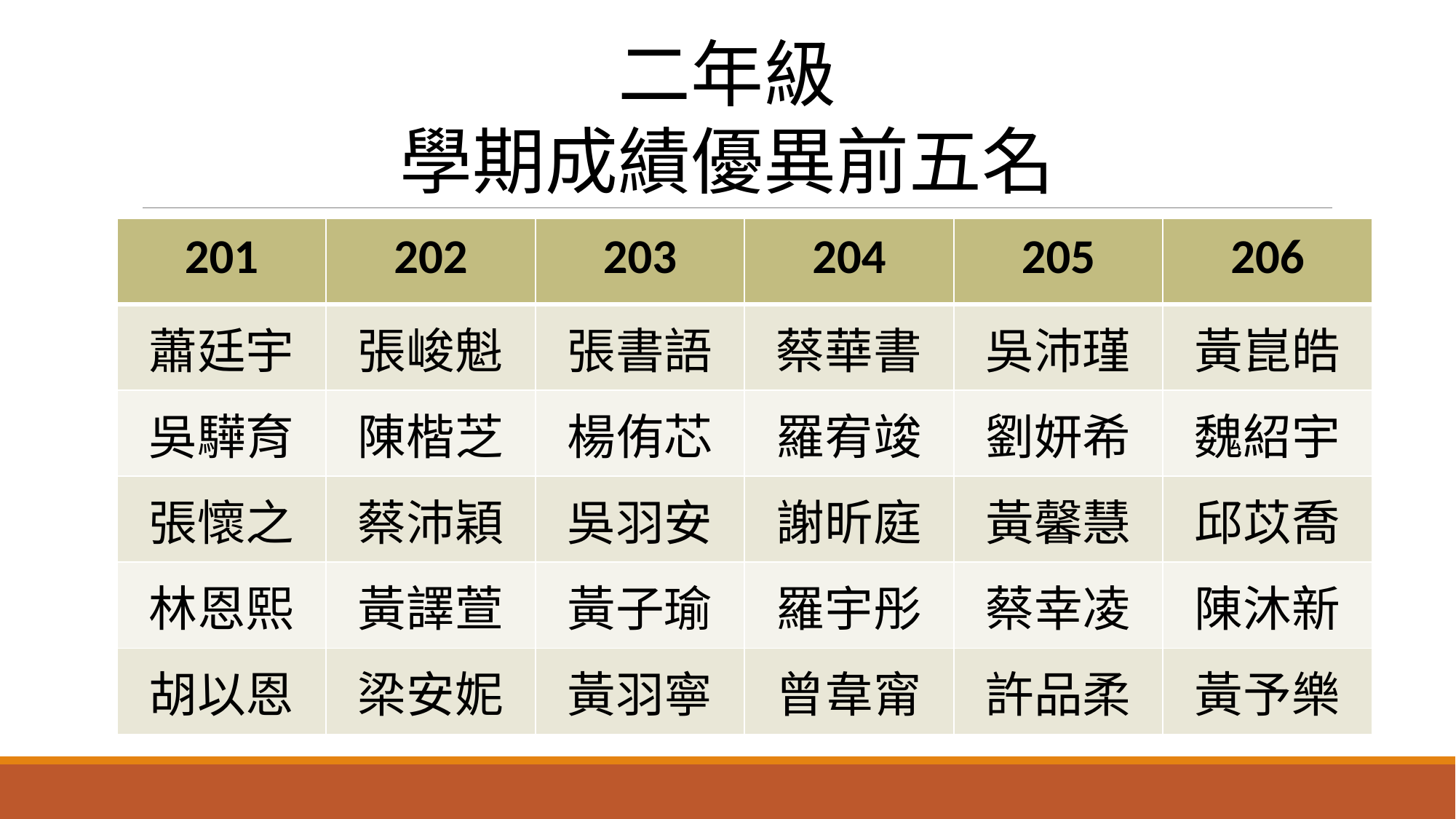

二年級
學期成績優異前五名
| 201 | 202 | 203 | 204 | 205 | 206 |
| --- | --- | --- | --- | --- | --- |
| 蕭廷宇 | 張峻魁 | 張書語 | 蔡華書 | 吳沛瑾 | 黃崑皓 |
| 吳驊育 | 陳楷芝 | 楊侑芯 | 羅宥竣 | 劉妍希 | 魏紹宇 |
| 張懷之 | 蔡沛穎 | 吳羽安 | 謝昕庭 | 黃馨慧 | 邱苡喬 |
| 林恩熙 | 黃譯萱 | 黃子瑜 | 羅宇彤 | 蔡幸凌 | 陳沐新 |
| 胡以恩 | 梁安妮 | 黃羽寧 | 曾韋甯 | 許品柔 | 黃予樂 |